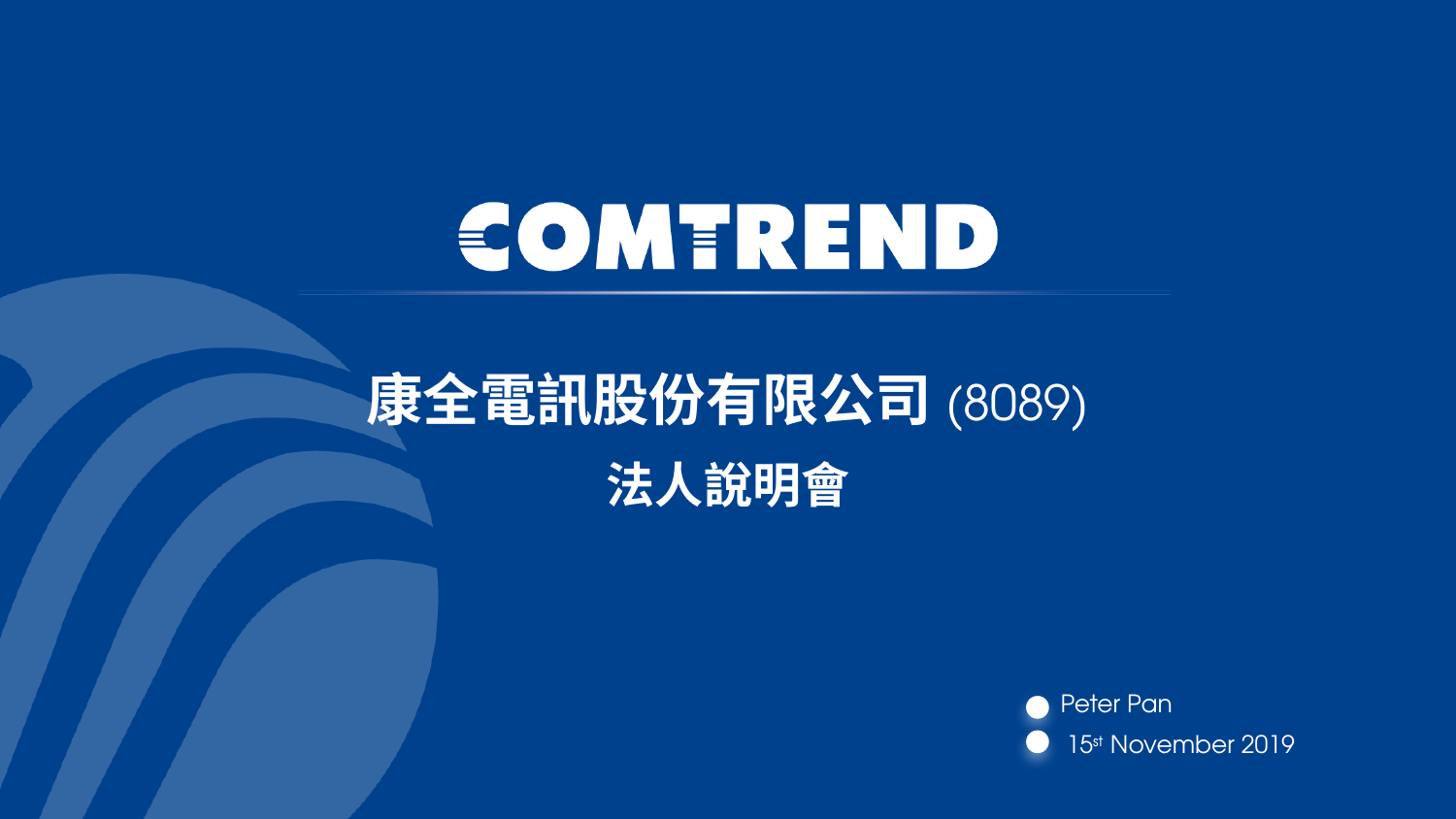

康全電訊股份有限公司(8089)
法人說明會
Peter Pan

15st November 2019